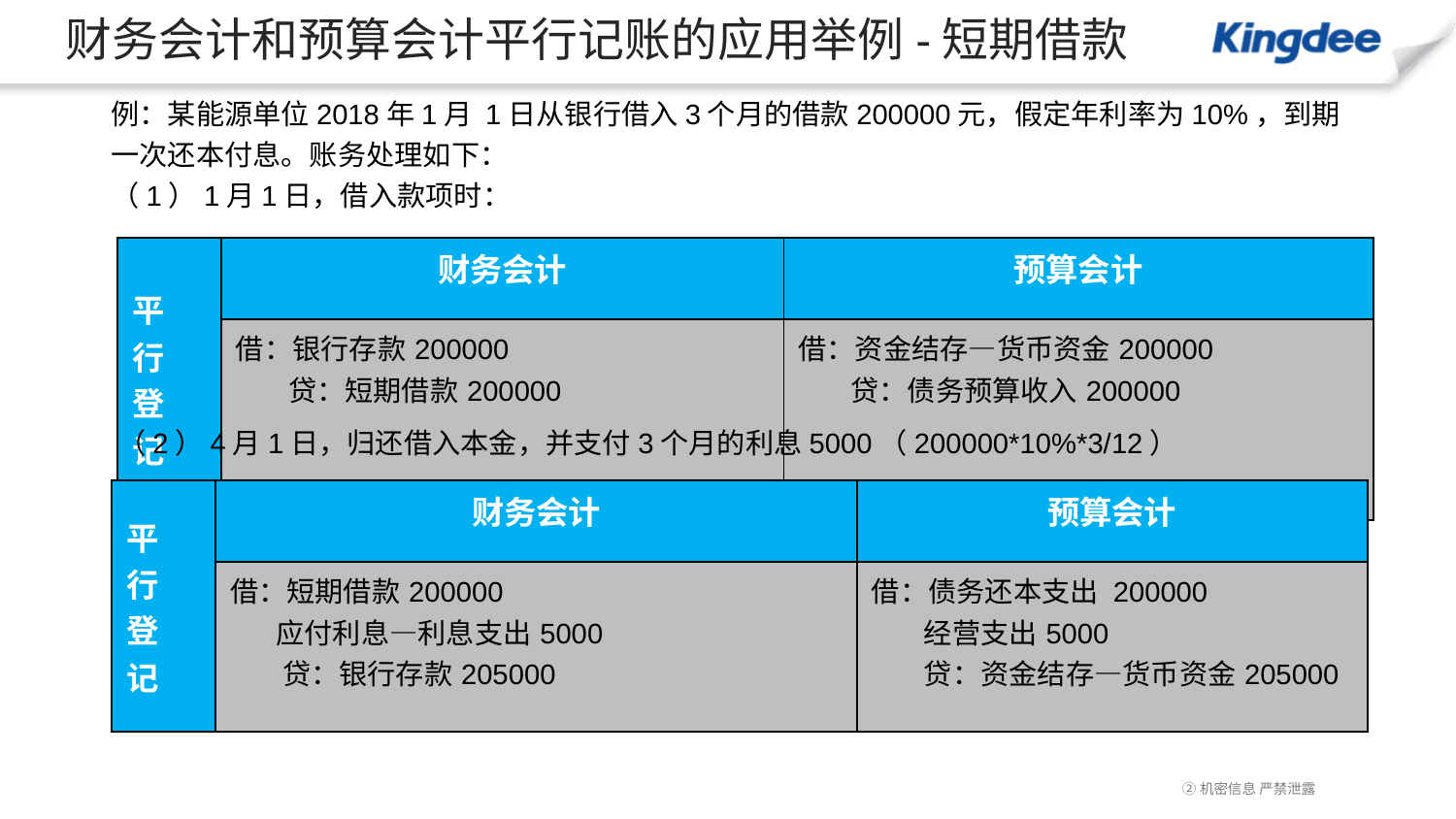

# 财务会计和预算会计平行记账的应用举例-短期借款
例：某能源单位2018年1月 1日从银行借入3个月的借款200000元，假定年利率为10%，到期一次还本付息。账务处理如下：
（1）1月1日，借入款项时：
| 平 行 登 记 | 财务会计 | 预算会计 |
| --- | --- | --- |
|  | 借：银行存款200000 贷：短期借款200000 | 借：资金结存—货币资金200000 贷：债务预算收入200000 |
（2）4月1日，归还借入本金，并支付3个月的利息5000（200000*10%*3/12）
| 平 行 登 记 | 财务会计 | 预算会计 |
| --- | --- | --- |
|  | 借：短期借款200000 应付利息—利息支出5000 贷：银行存款205000 | 借：债务还本支出 200000 经营支出5000 贷：资金结存—货币资金205000 |